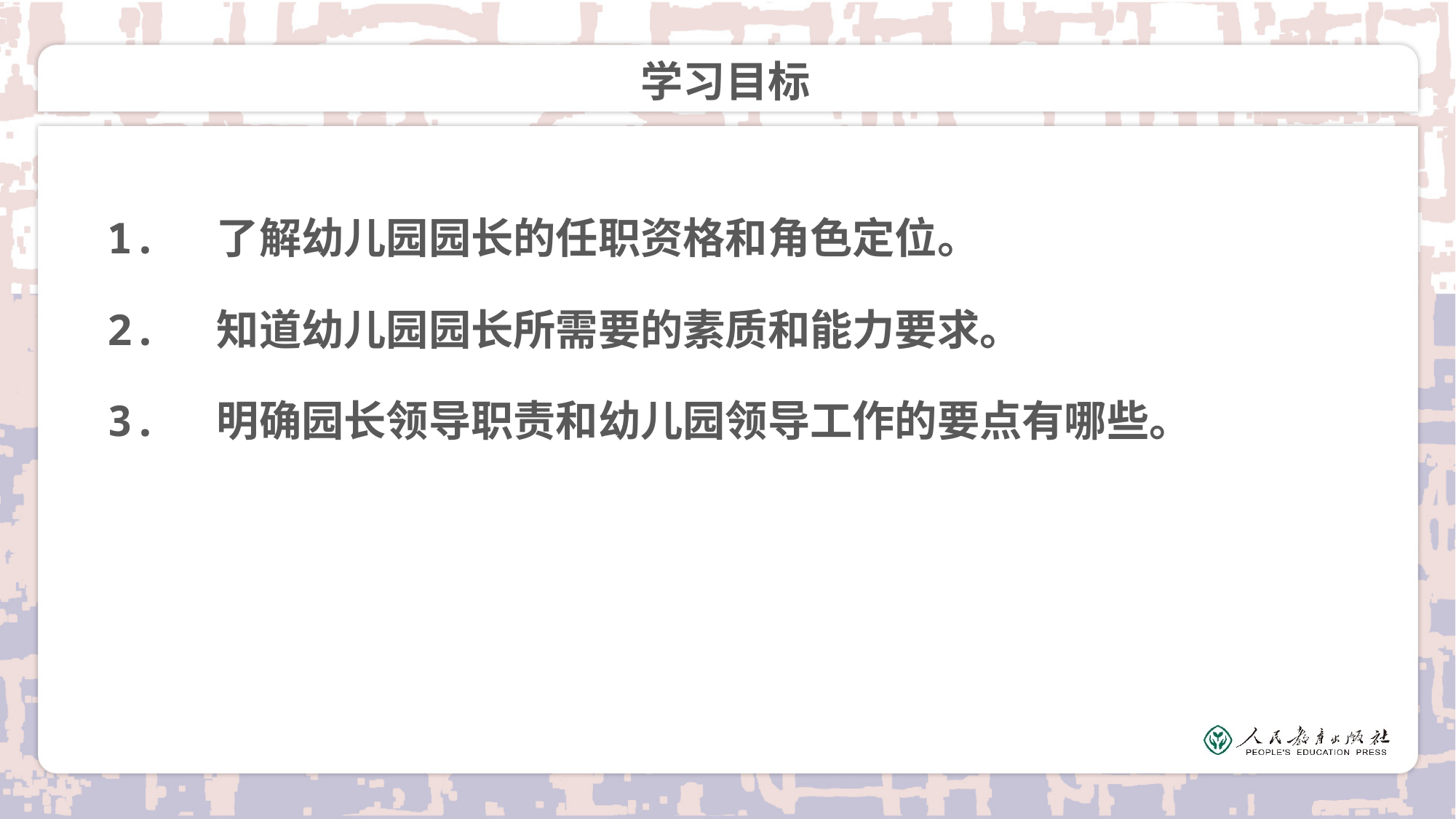

# 学习目标
1.	了解幼儿园园长的任职资格和角色定位。
2.	知道幼儿园园长所需要的素质和能力要求。
3.	明确园长领导职责和幼儿园领导工作的要点有哪些。